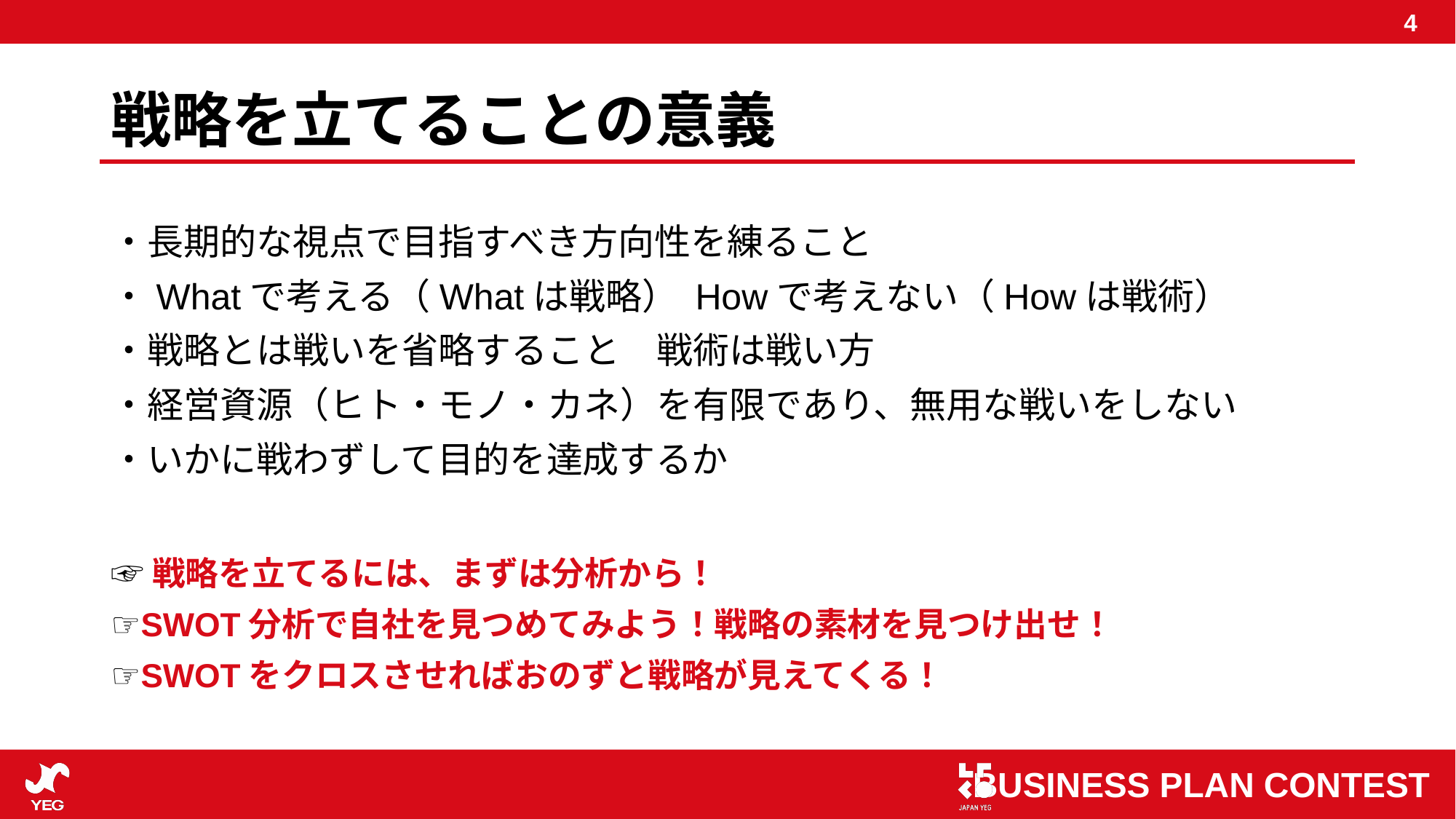

# 戦略を立てることの意義
・長期的な視点で目指すべき方向性を練ること
・Whatで考える（Whatは戦略） Howで考えない（Howは戦術）
・戦略とは戦いを省略すること　戦術は戦い方
・経営資源（ヒト・モノ・カネ）を有限であり、無用な戦いをしない
・いかに戦わずして目的を達成するか

☞戦略を立てるには、まずは分析から！
☞SWOT分析で自社を見つめてみよう！戦略の素材を見つけ出せ！
☞SWOTをクロスさせればおのずと戦略が見えてくる！